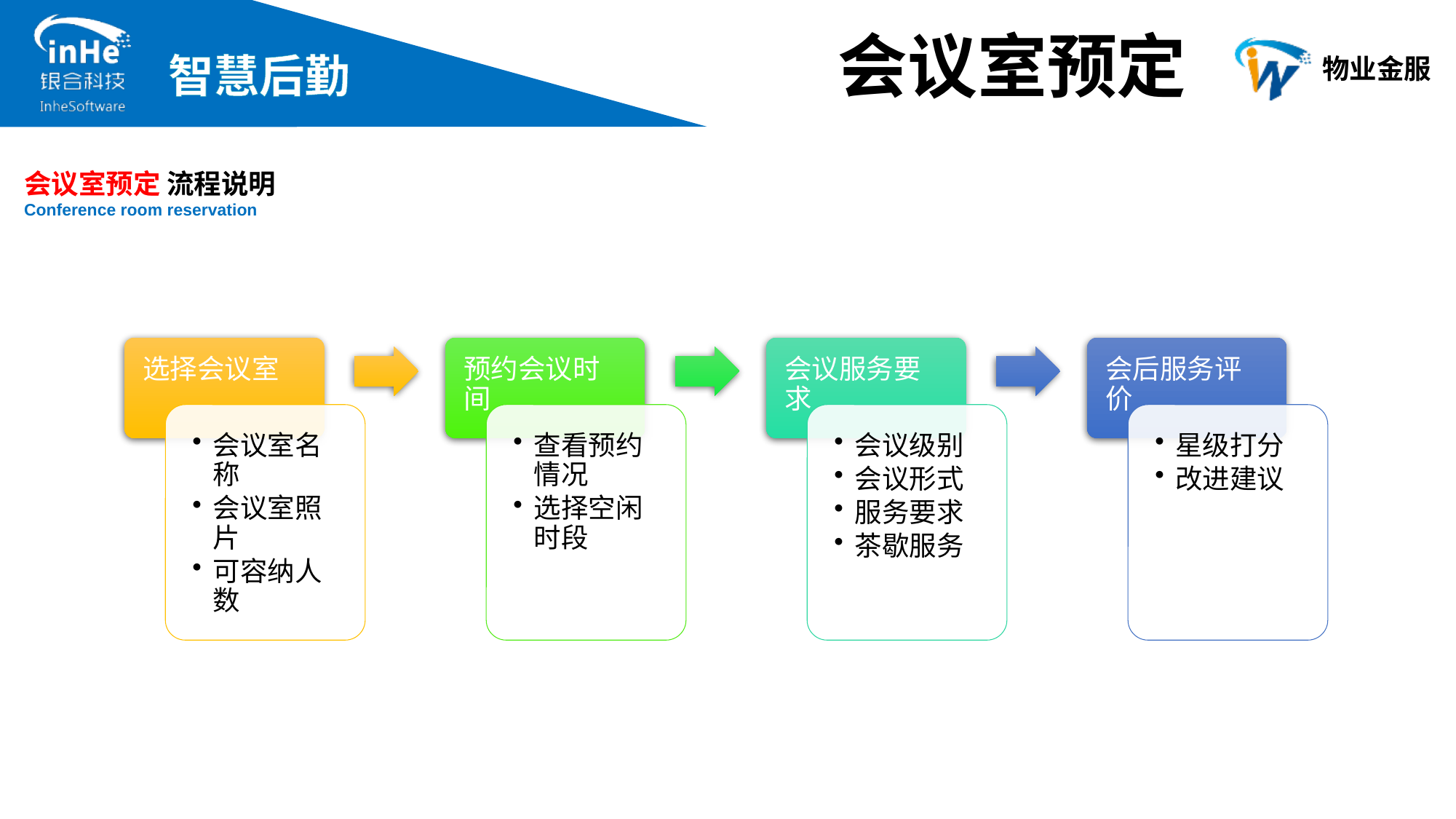

会议室预定
会议室预定 流程说明
Conference room reservation
选择会议室
会议室名称
会议室照片
可容纳人数

预约会议时间
查看预约情况
选择空闲时段

会议服务要求
会议级别
会议形式
服务要求
茶歇服务

会后服务评价
星级打分
改进建议